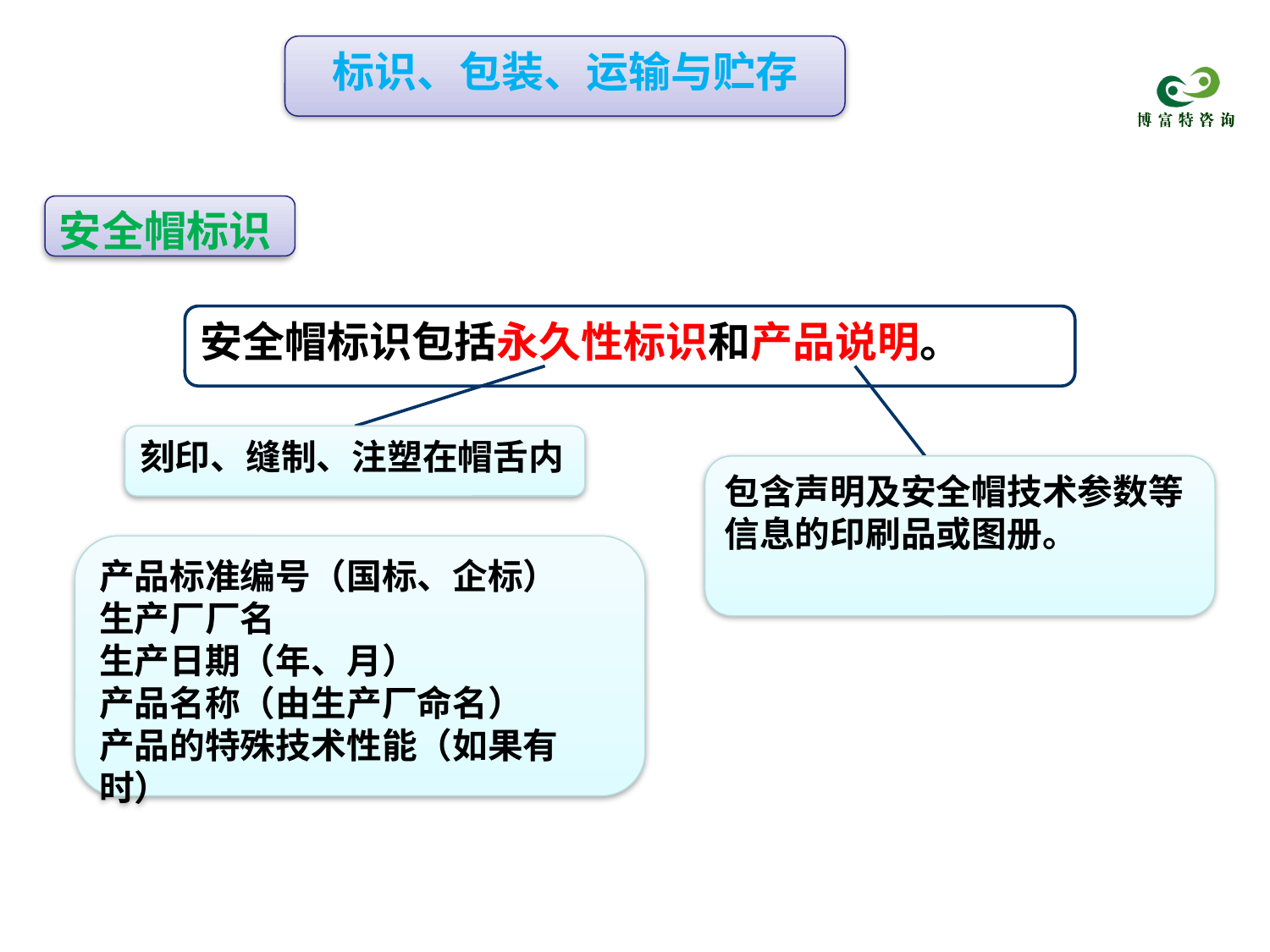

标识、包装、运输与贮存
安全帽标识
安全帽标识包括永久性标识和产品说明。
刻印、缝制、注塑在帽舌内
包含声明及安全帽技术参数等信息的印刷品或图册。
产品标准编号（国标、企标）
生产厂厂名
生产日期（年、月）
产品名称（由生产厂命名）
产品的特殊技术性能（如果有时）